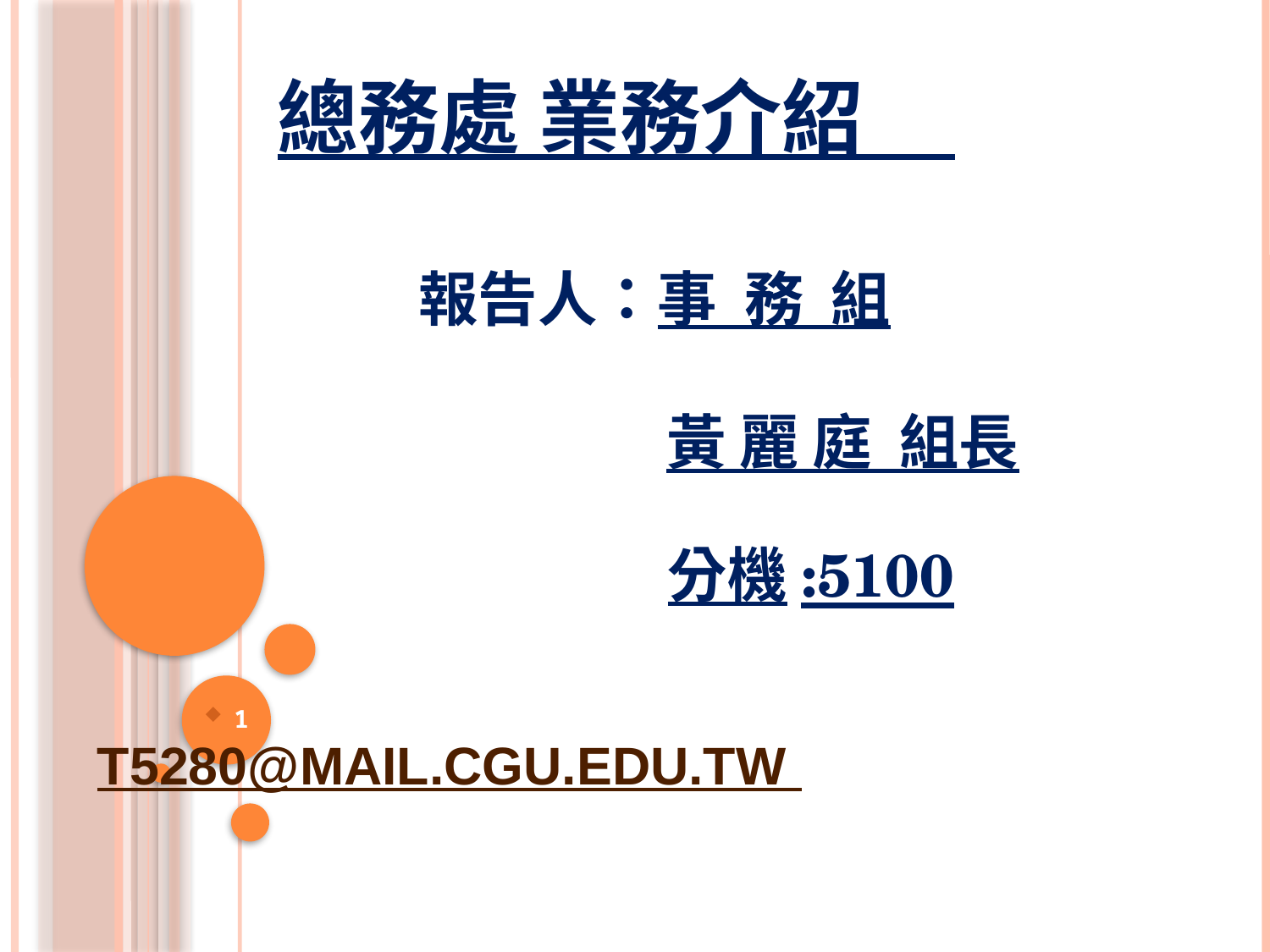

# 總務處 業務介紹 報告人：事  務  組 黃 麗 庭  組長 分機:5100 t5280@mail.cgu.edu.tw
1